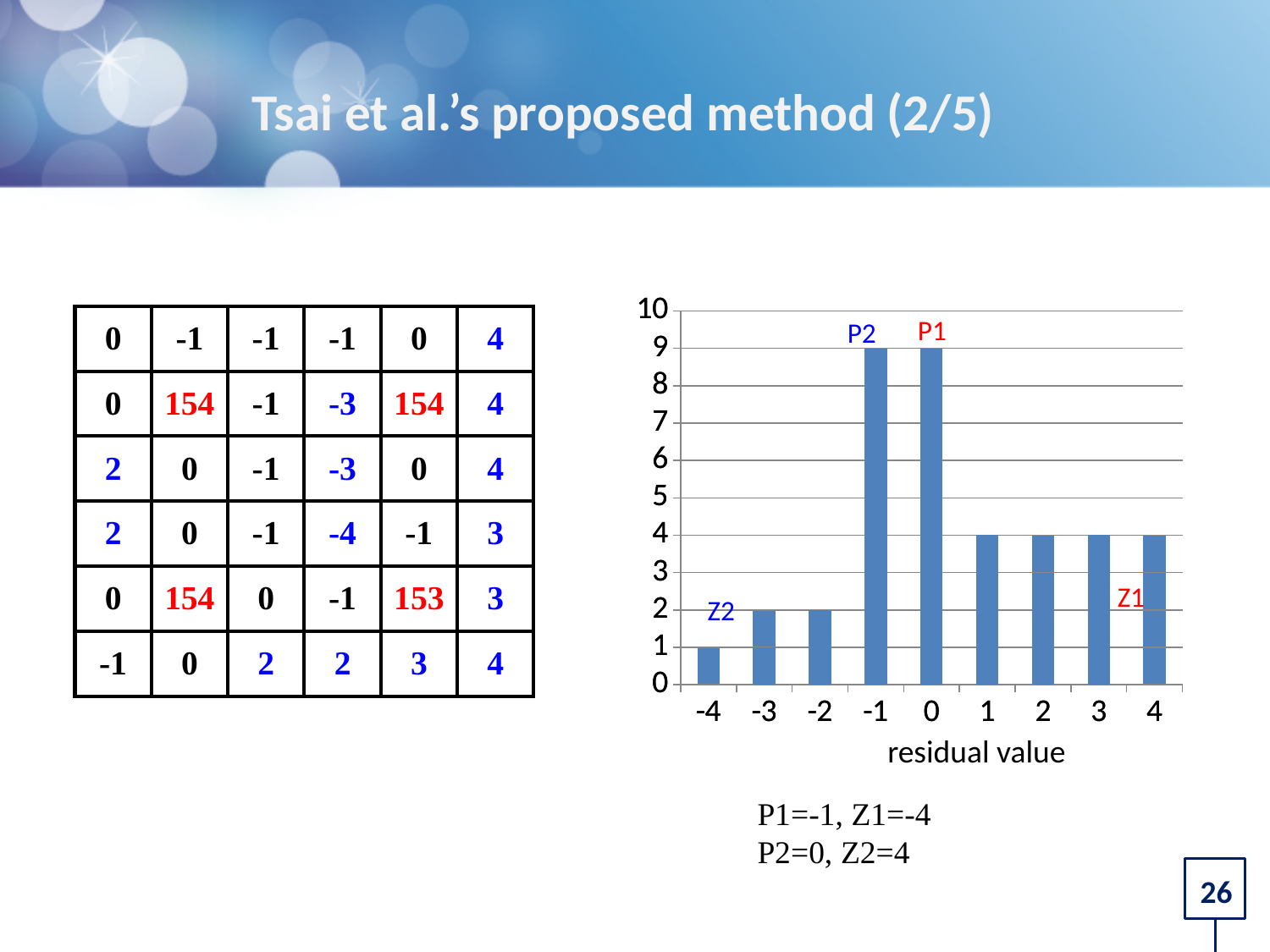

# Tsai et al.’s proposed method (2/5)

### Chart

| Category | 欄1 |
|---|---|
| -4 | 1.0 |
| -3 | 2.0 |
| -2 | 0.0 |
| -1 | 9.0 |
| 0 | 9.0 |
| 1 | 0.0 |
| 2 | 4.0 |
| 3 | 3.0 |
| 4 | 4.0 |

### Chart

| Category | 欄1 |
|---|---|
| -4 | 0.0 |
| -3 | 1.0 |
| -2 | 2.0 |
| -1 | 9.0 |
| 0 | 9.0 |
| 1 | 4.0 |
| 2 | 3.0 |
| 3 | 4.0 |
| 4 | 0.0 |
| 0 | -1 | -1 | -1 | 0 | 3 |
| --- | --- | --- | --- | --- | --- |
| 0 | 154 | -1 | -2 | 154 | 3 |
| 1 | 0 | -1 | -2 | 0 | 3 |
| 1 | 0 | -1 | -3 | -1 | 2 |
| 0 | 154 | 0 | -1 | 153 | 2 |
| -1 | 0 | 1 | 1 | 2 | 3 |
| 0 | -1 | -1 | -1 | 0 | 4 |
| --- | --- | --- | --- | --- | --- |
| 0 | 154 | -1 | -3 | 154 | 4 |
| 2 | 0 | -1 | -3 | 0 | 4 |
| 2 | 0 | -1 | -4 | -1 | 3 |
| 0 | 154 | 0 | -1 | 153 | 3 |
| -1 | 0 | 2 | 2 | 3 | 4 |
P1
P2
Z1
Z2
residual value
P1=-1, Z1=-4
P2=0, Z2=4